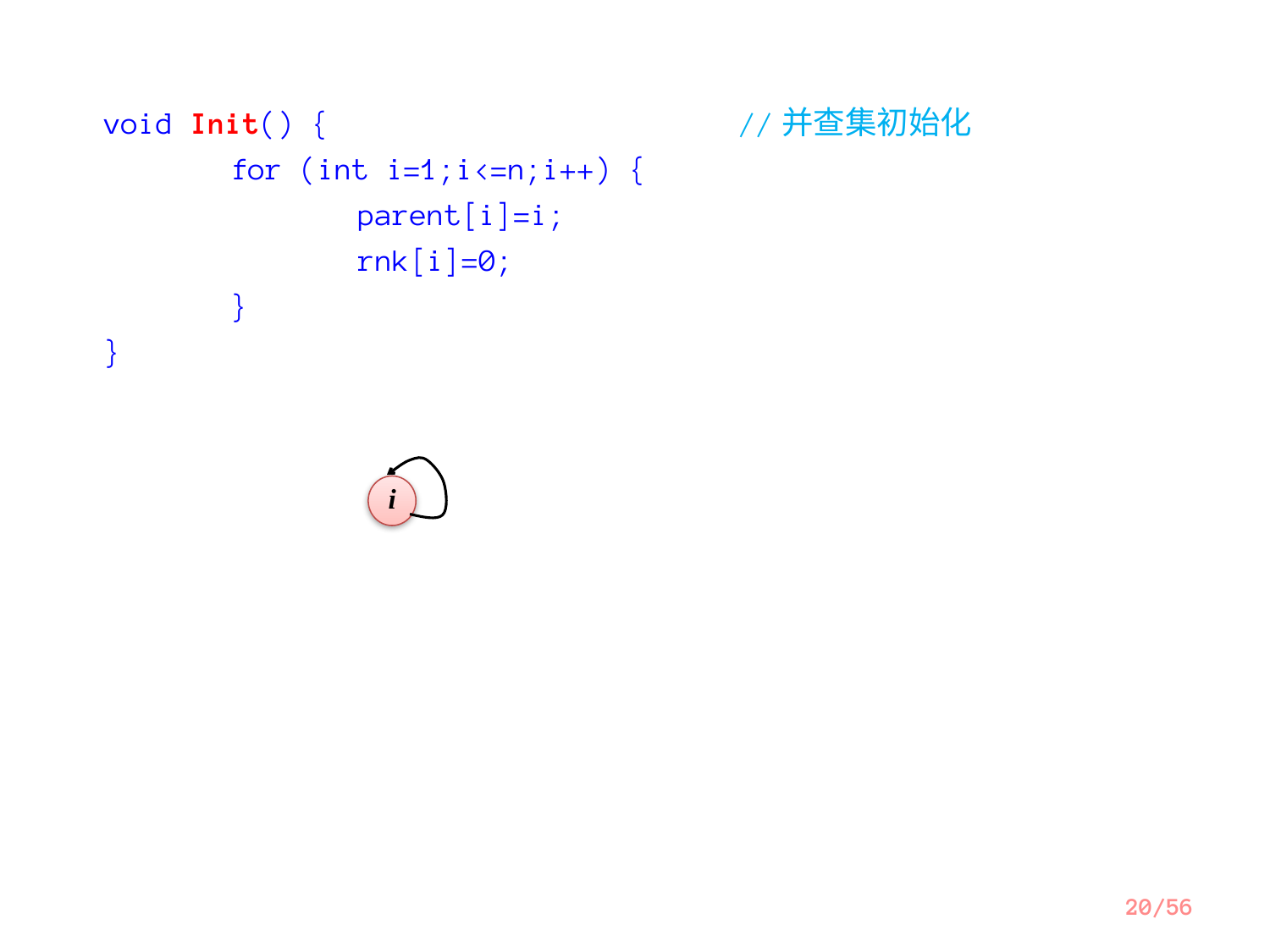

void Init() {				//并查集初始化
	for (int i=1;i<=n;i++) {
		parent[i]=i;
		rnk[i]=0;
	}
}

i
20/56